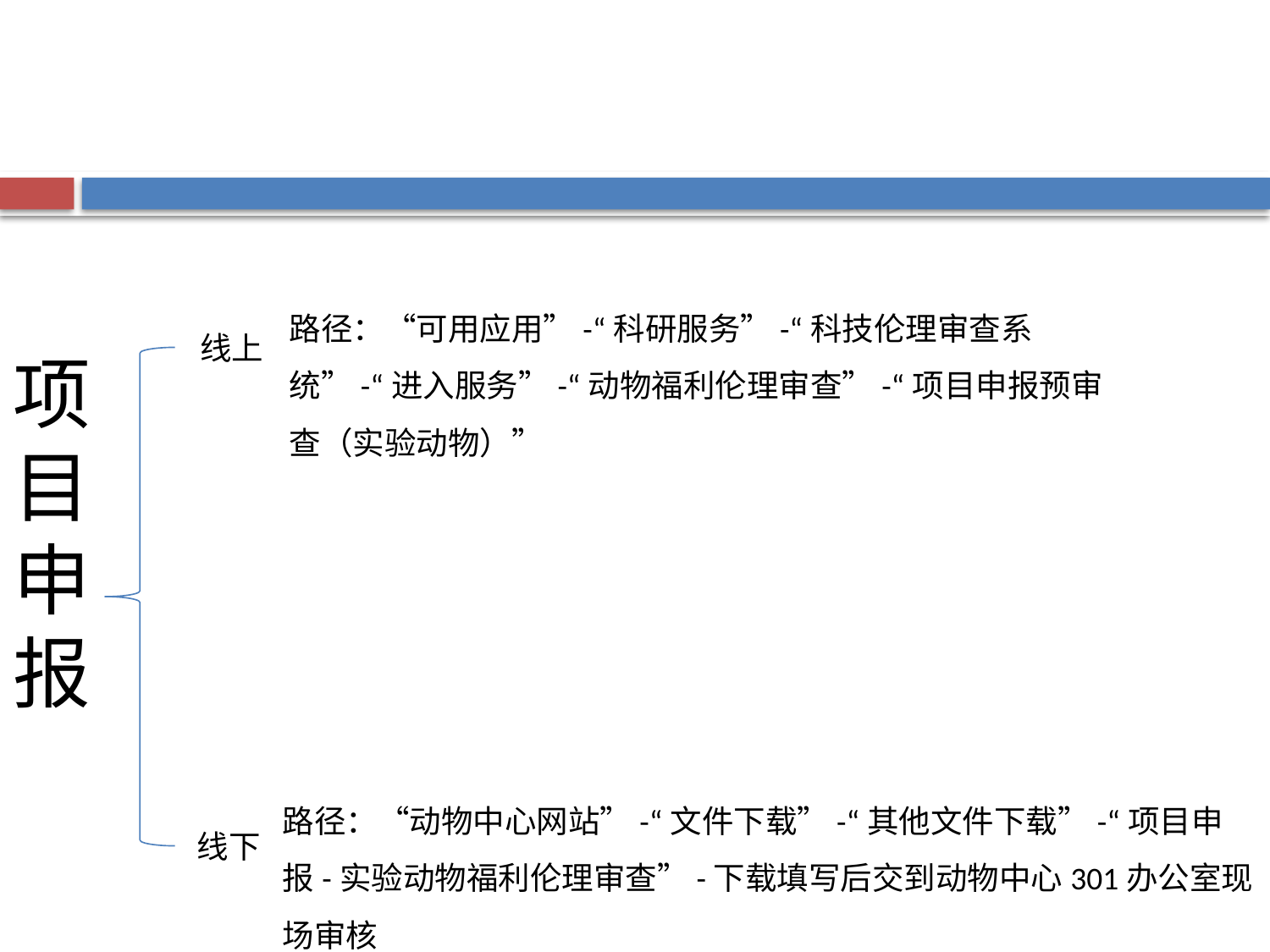

路径：“可用应用”-“科研服务”-“科技伦理审查系统”-“进入服务”-“动物福利伦理审查”-“项目申报预审查（实验动物）”
线上
# 项目申报

路径：“动物中心网站”-“文件下载”-“其他文件下载”-“项目申报-实验动物福利伦理审查”-下载填写后交到动物中心301办公室现场审核
线下